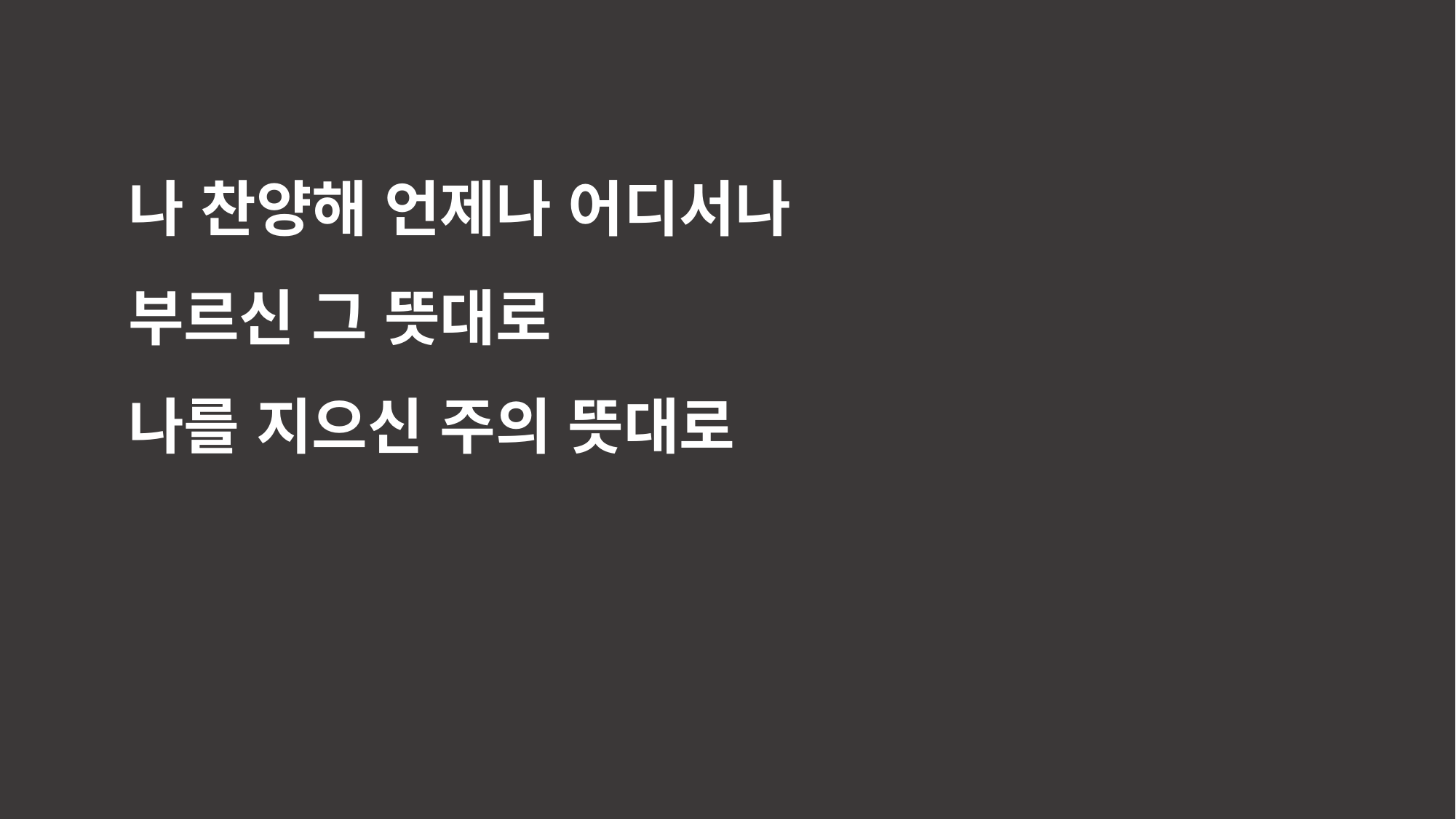

나 찬양해 언제나 어디서나
부르신 그 뜻대로
나를 지으신 주의 뜻대로